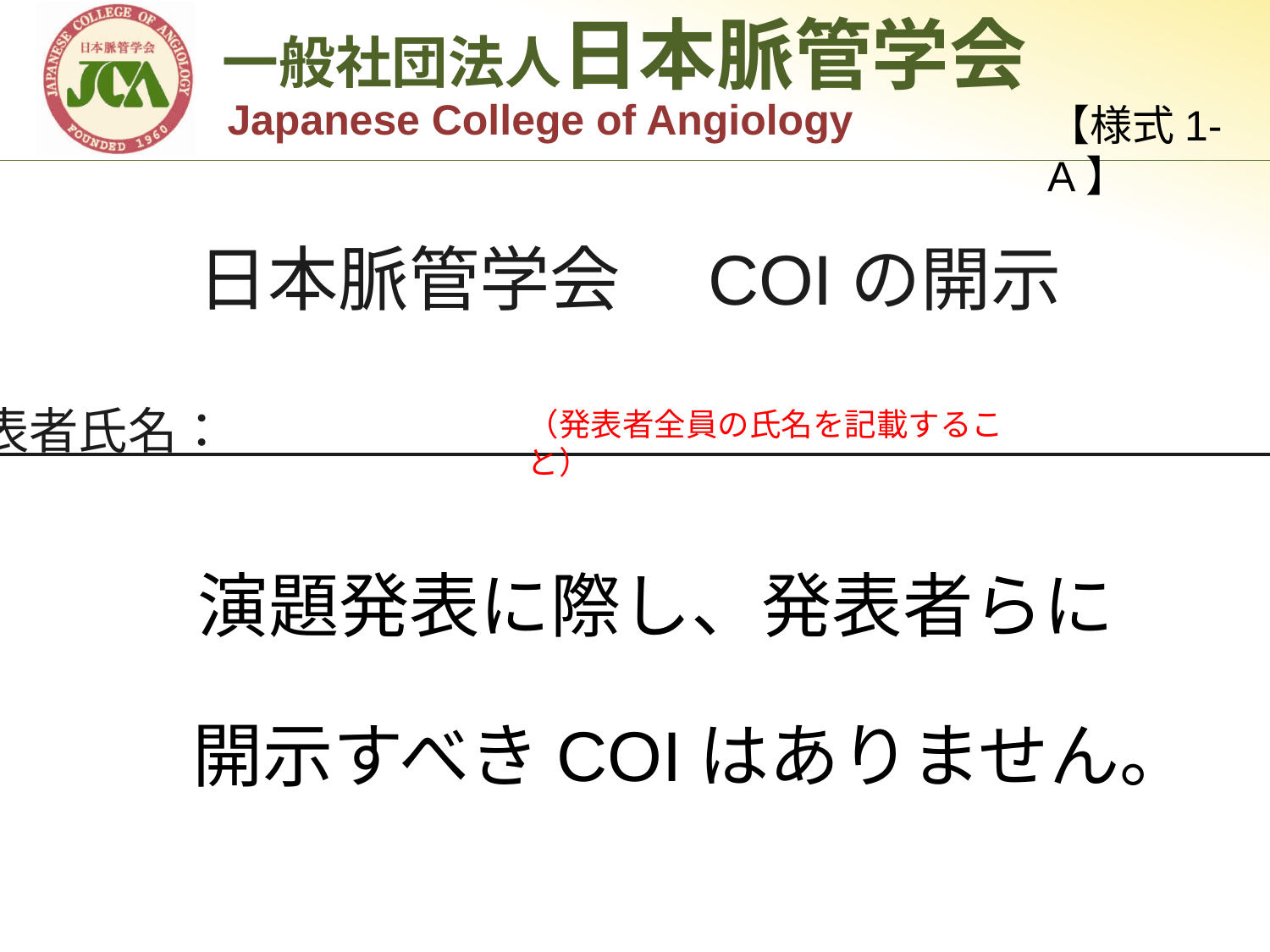

【様式1-A】
日本脈管学会　COIの開示
　発表者氏名：
（発表者全員の氏名を記載すること）

演題発表に際し、発表者らに
開示すべきCOIはありません。